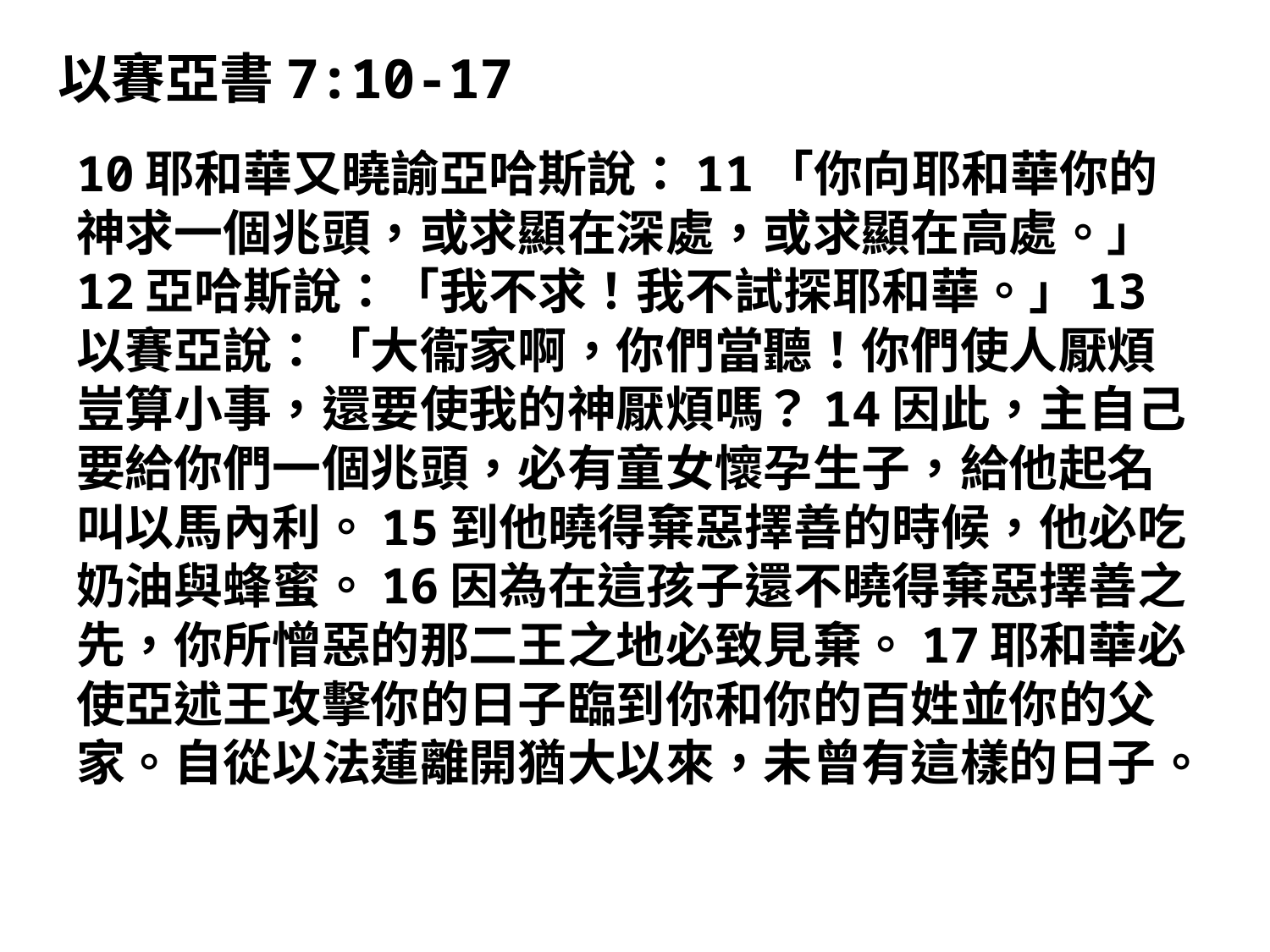

# 以賽亞書7:10-17
10耶和華又曉諭亞哈斯說：11「你向耶和華你的神求一個兆頭，或求顯在深處，或求顯在高處。」12亞哈斯說：「我不求！我不試探耶和華。」13以賽亞說：「大衞家啊，你們當聽！你們使人厭煩豈算小事，還要使我的神厭煩嗎？14因此，主自己要給你們一個兆頭，必有童女懷孕生子，給他起名叫以馬內利。15到他曉得棄惡擇善的時候，他必吃奶油與蜂蜜。16因為在這孩子還不曉得棄惡擇善之先，你所憎惡的那二王之地必致見棄。17耶和華必使亞述王攻擊你的日子臨到你和你的百姓並你的父家。自從以法蓮離開猶大以來，未曾有這樣的日子。